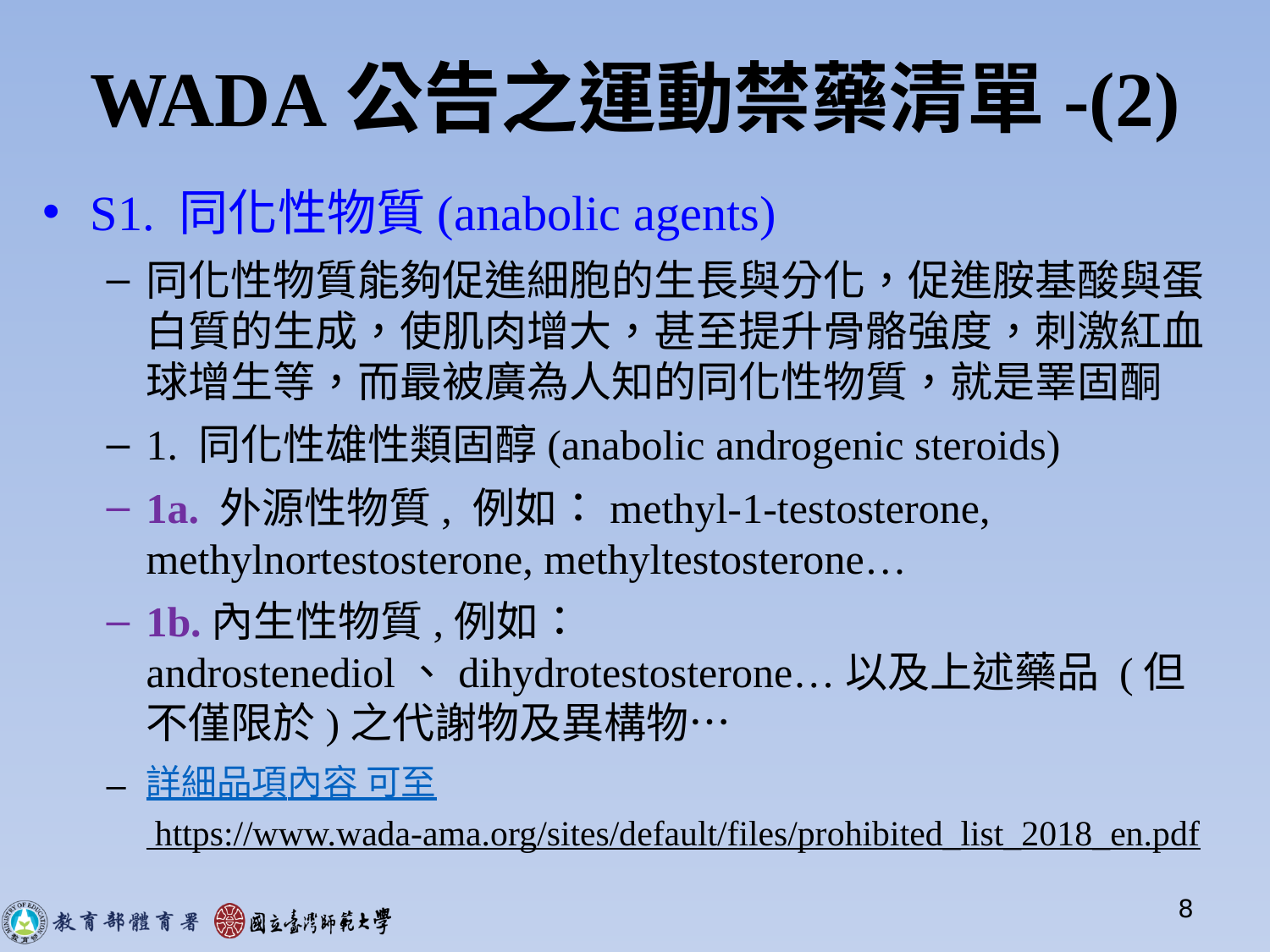

# WADA公告之運動禁藥清單-(2)
S1. 同化性物質(anabolic agents)
同化性物質能夠促進細胞的生長與分化，促進胺基酸與蛋白質的生成，使肌肉增大，甚至提升骨骼強度，刺激紅血球增生等，而最被廣為人知的同化性物質，就是睪固酮
1. 同化性雄性類固醇(anabolic androgenic steroids)
1a. 外源性物質, 例如：methyl-1-testosterone, methylnortestosterone, methyltestosterone…
1b.內生性物質,例如： androstenediol、dihydrotestosterone…以及上述藥品 (但不僅限於)之代謝物及異構物…
詳細品項內容 可至 https://www.wada-ama.org/sites/default/files/prohibited_list_2018_en.pdf

8